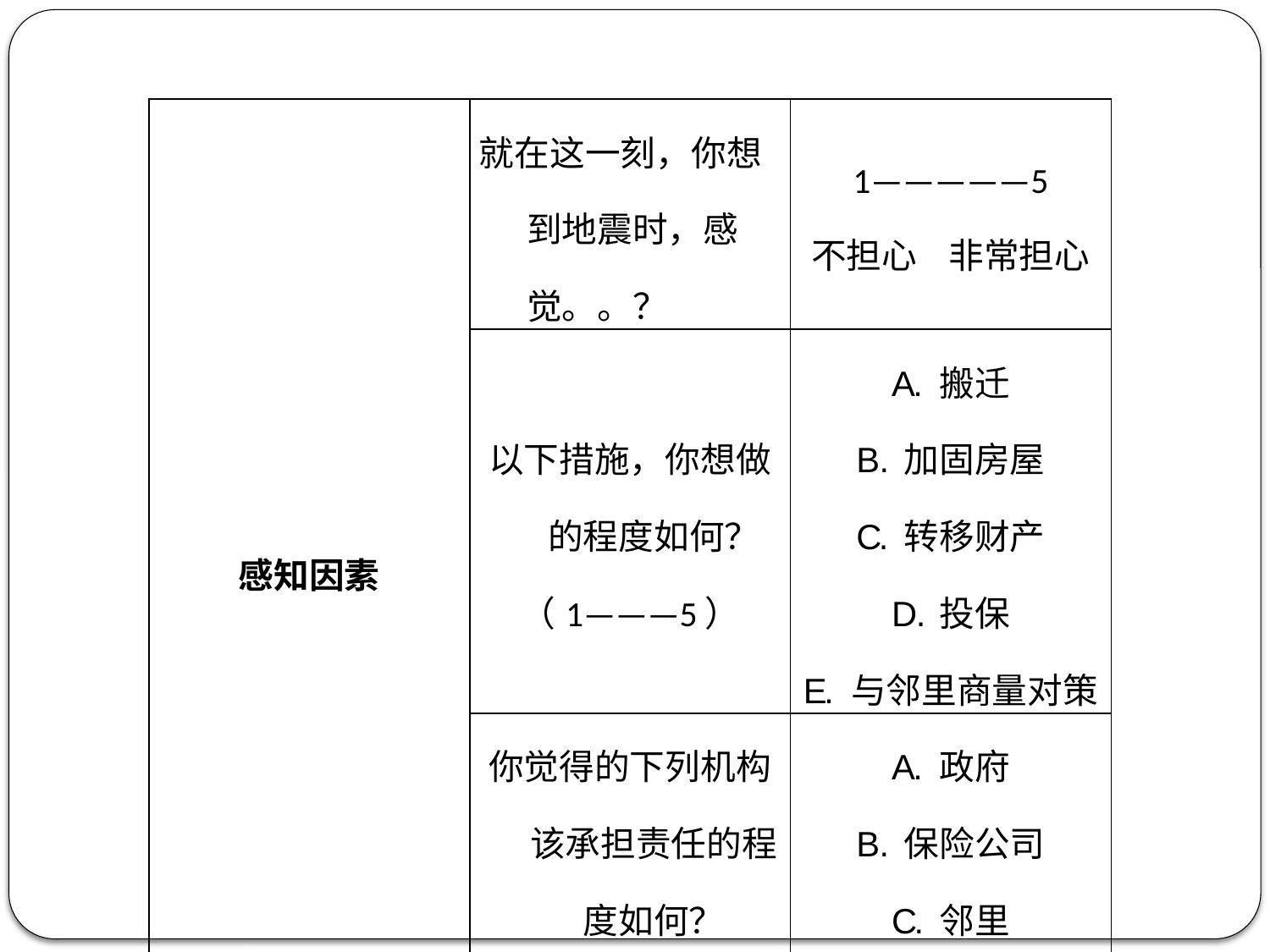

| 感知因素 | 就在这一刻，你想到地震时，感觉。。？ | 1—————5 不担心 非常担心 |
| --- | --- | --- |
|  | 以下措施，你想做的程度如何？ （1———5） | 搬迁 加固房屋 转移财产 投保 与邻里商量对策 |
|  | 你觉得的下列机构该承担责任的程度如何？ （1———5） | 政府 保险公司 邻里 个人 |